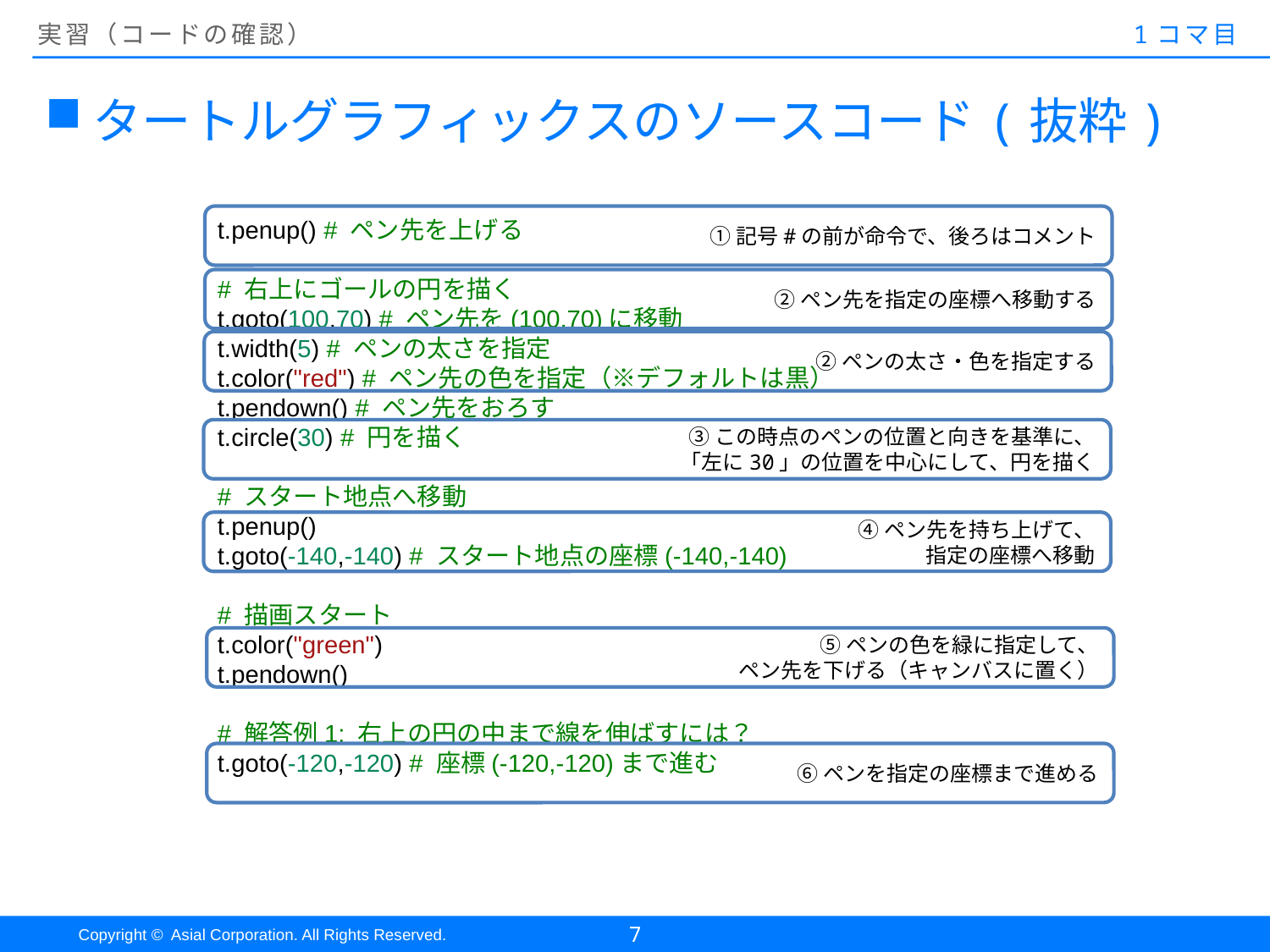

# 実習（コードの確認）
1コマ目
タートルグラフィックスのソースコード(抜粋)
①記号#の前が命令で、後ろはコメント
t.penup() # ペン先を上げる
# 右上にゴールの円を描く
t.goto(100,70) # ペン先を(100,70)に移動
t.width(5) # ペンの太さを指定
t.color("red") # ペン先の色を指定（※デフォルトは黒）
t.pendown() # ペン先をおろす
t.circle(30) # 円を描く
# スタート地点へ移動
t.penup()
t.goto(-140,-140) # スタート地点の座標(-140,-140)
# 描画スタート
t.color("green")
t.pendown()
# 解答例1: 右上の円の中まで線を伸ばすには？
t.goto(-120,-120) # 座標(-120,-120)まで進む

②ペン先を指定の座標へ移動する
②ペンの太さ・色を指定する
③この時点のペンの位置と向きを基準に、
「左に30」の位置を中心にして、円を描く
④ペン先を持ち上げて、
指定の座標へ移動
⑤ペンの色を緑に指定して、
ペン先を下げる（キャンバスに置く）
⑥ペンを指定の座標まで進める
7